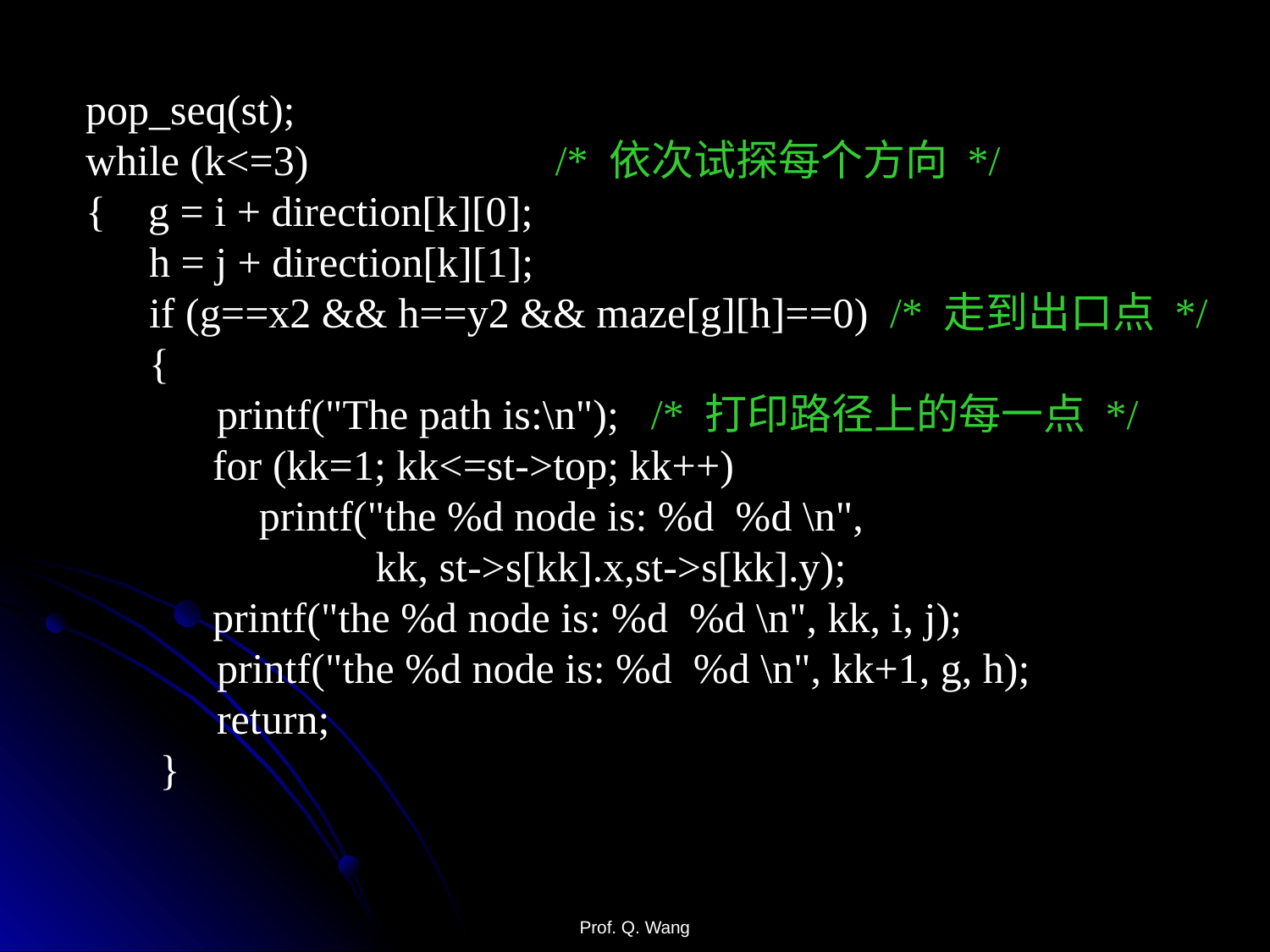

pop_seq(st);
while (k<=3)  		/* 依次试探每个方向 */
{    g = i + direction[k][0];
      h = j + direction[k][1];
      if (g==x2 && h==y2 && maze[g][h]==0)  /* 走到出口点 */
      {
    	    printf("The path is:\n");   /* 打印路径上的每一点 */
            for (kk=1; kk<=st->top; kk++)
	        printf("the %d node is: %d  %d \n",
		       kk, st->s[kk].x,st->s[kk].y);
            printf("the %d node is: %d  %d \n", kk, i, j);
	    printf("the %d node is: %d  %d \n", kk+1, g, h);
	    return;
       }

Prof. Q. Wang